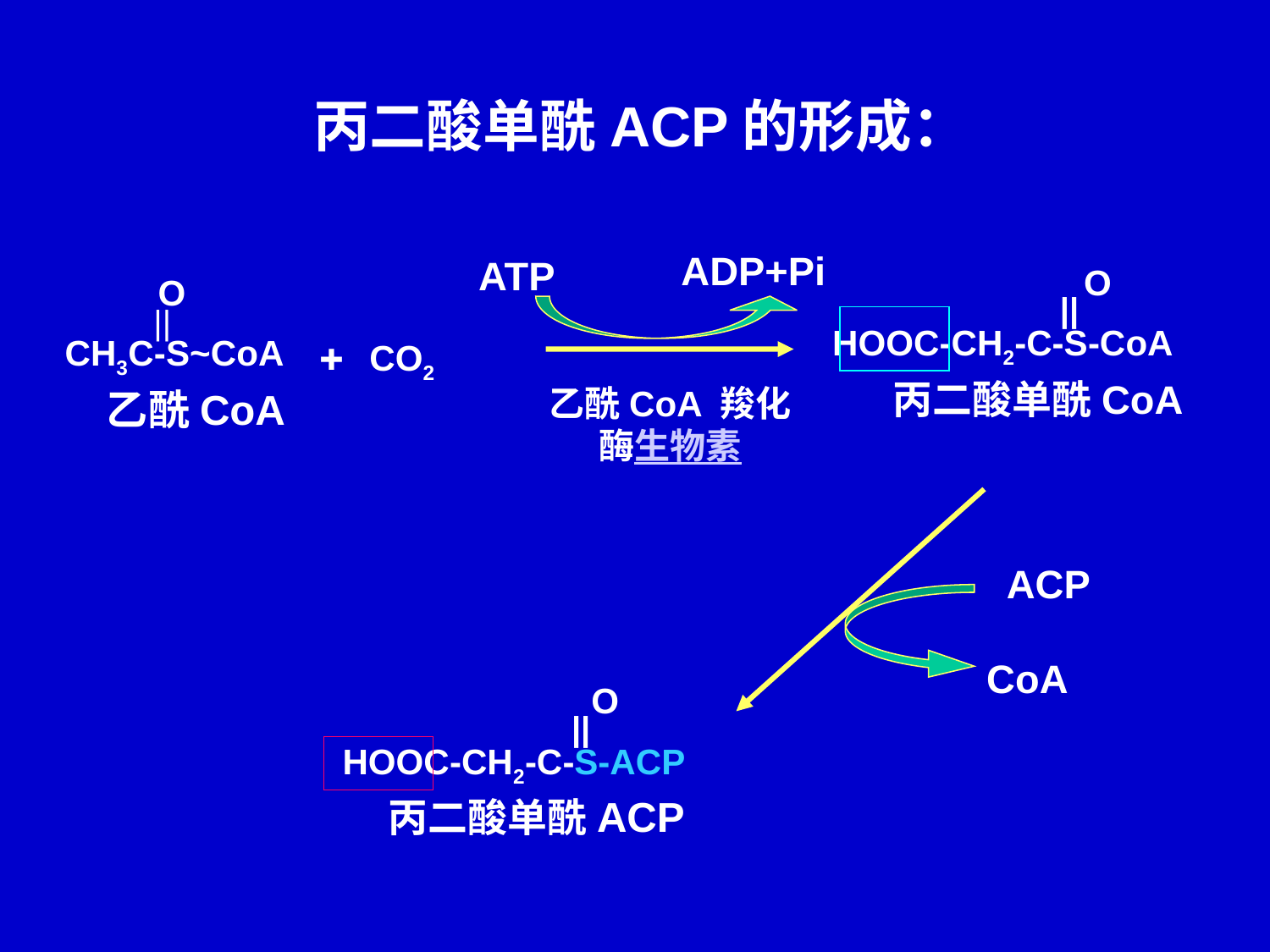

# 丙二酸单酰ACP的形成：
ADP+Pi
ATP

乙酰CoA 羧化酶生物素
                           O
HOOC-CH2-C-S-CoA
||

丙二酸单酰CoA
          O
CH3C-S~CoA
||
乙酰CoA
+
CO2

ACP

CoA
                         O
HOOC-CH2-C-S-ACP
||

丙二酸单酰ACP